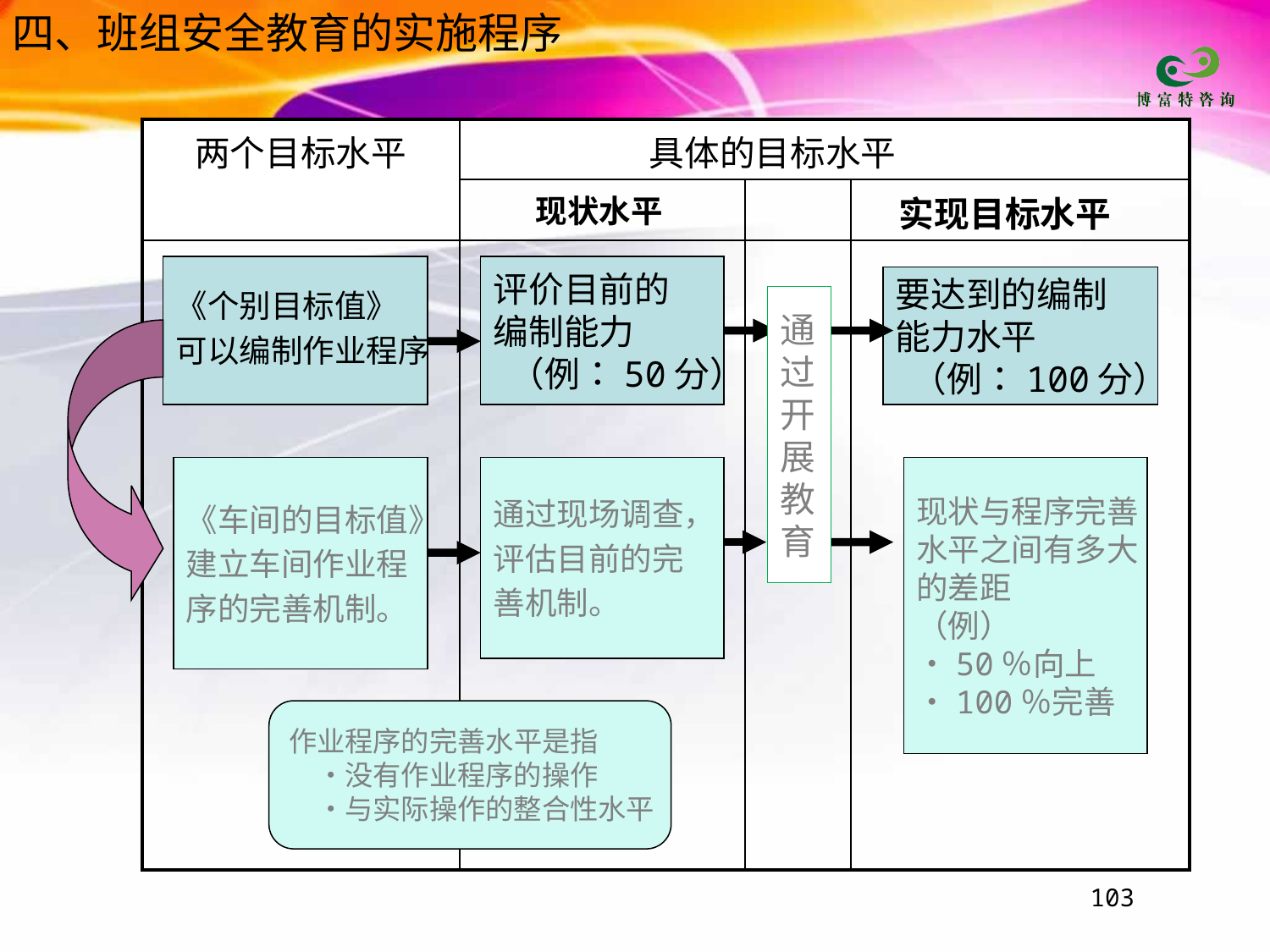

四、班组安全教育的实施程序
| 两个目标水平 | 具体的目标水平 |  |  |
| --- | --- | --- | --- |
|  | 现状水平 |  | 实现目标水平 |
|  |  |  |  |

《个别目标值》
可以编制作业程序

评价目前的
编制能力
 （例：50分）
要达到的编制
能力水平
 （例：100分）
通
过
开
展
教
育

《车间的目标值》
建立车间作业程
序的完善机制。
通过现场调查，
评估目前的完
善机制。
现状与程序完善
水平之间有多大
的差距
（例）
・50％向上
・100％完善

作业程序的完善水平是指
　・没有作业程序的操作
　・与实际操作的整合性水平
103